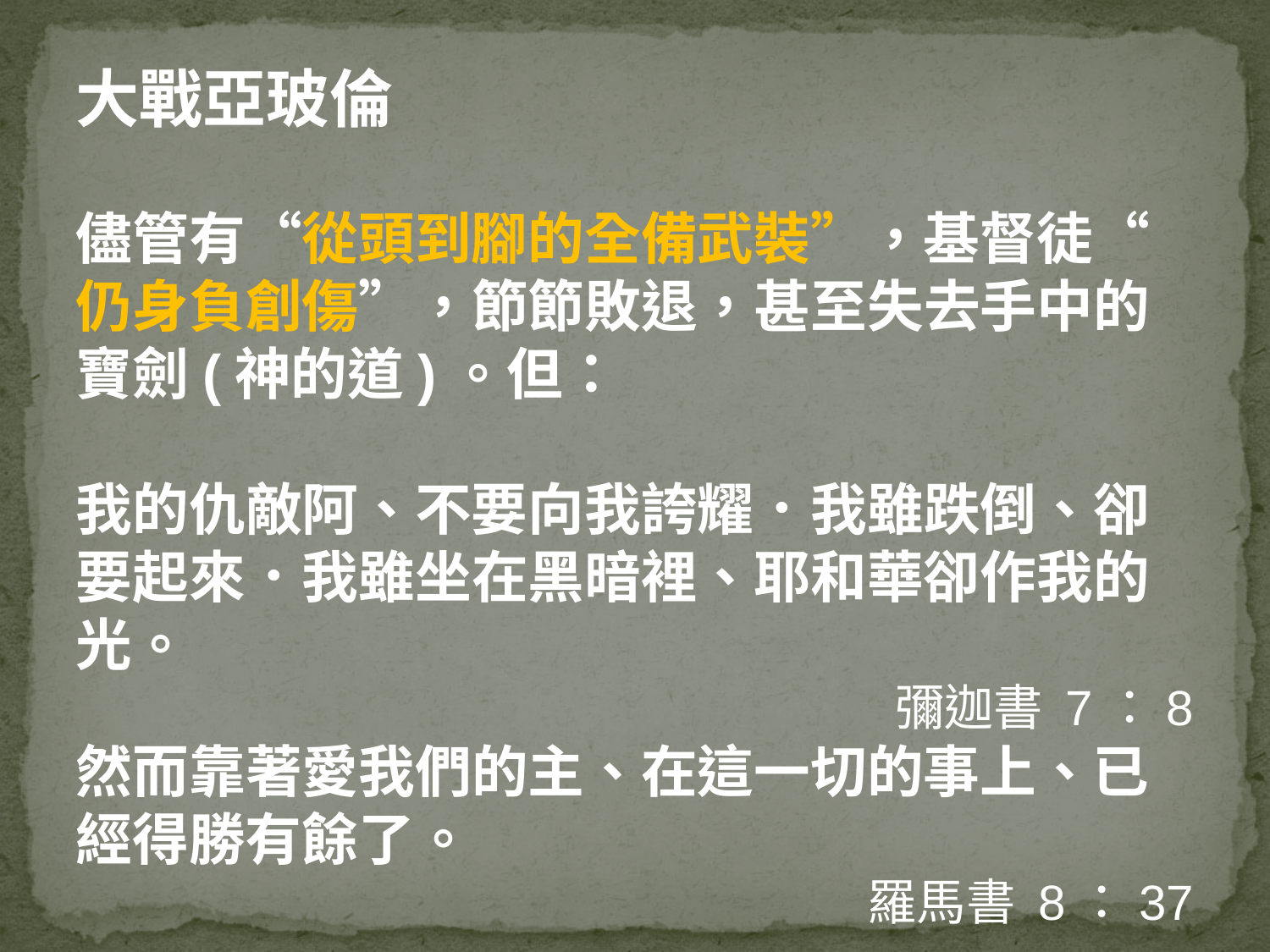

大戰亞玻倫

儘管有“從頭到腳的全備武裝”，基督徒“仍身負創傷”，節節敗退，甚至失去手中的寶劍(神的道)。但：

我的仇敵阿、不要向我誇耀．我雖跌倒、卻要起來．我雖坐在黑暗裡、耶和華卻作我的光。
彌迦書 7：8
然而靠著愛我們的主、在這一切的事上、已經得勝有餘了。
羅馬書 8：37